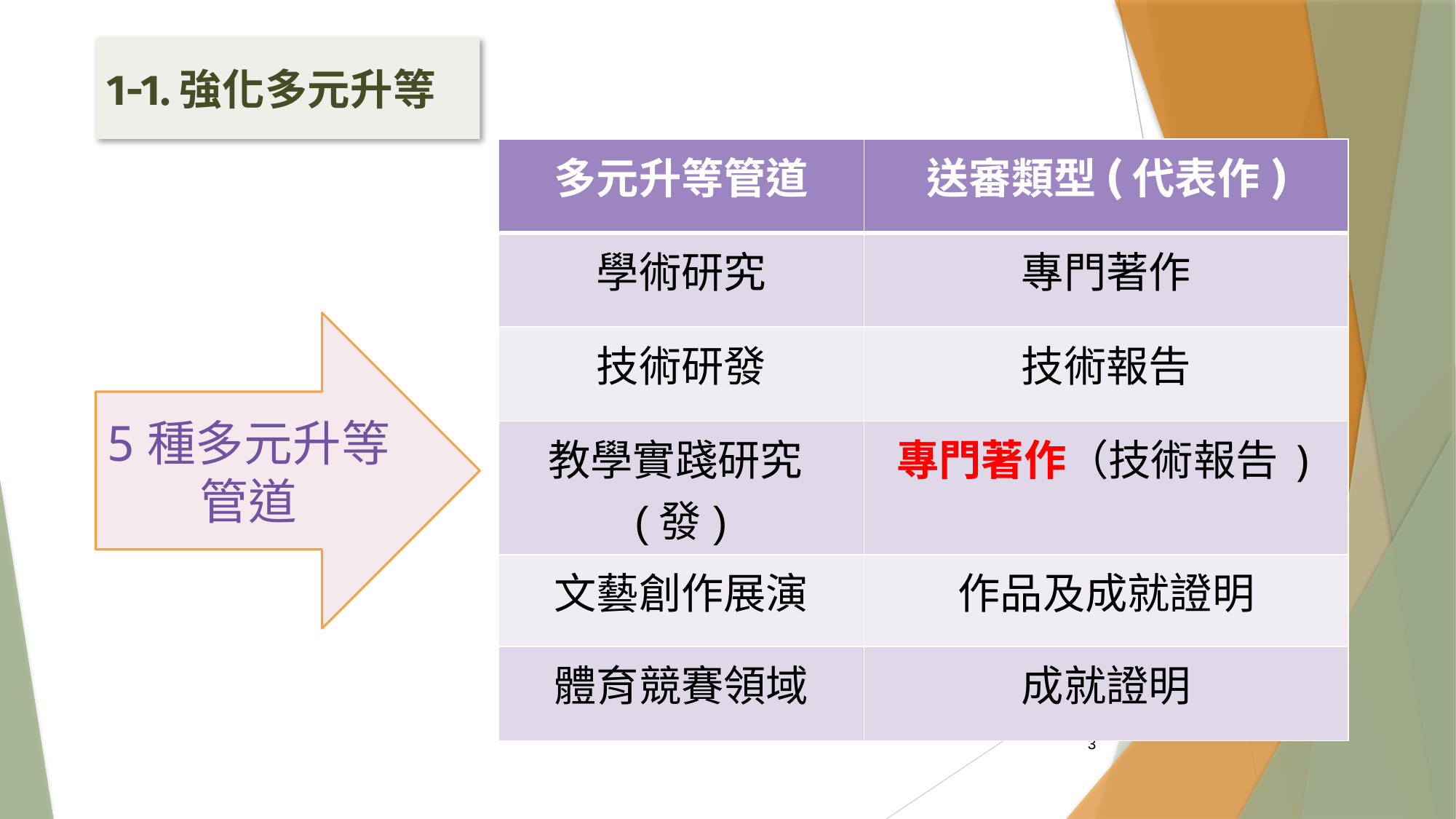

1-1.強化多元升等
| 多元升等管道 | 送審類型(代表作) |
| --- | --- |
| 學術研究 | 專門著作 |
| 技術研發 | 技術報告 |
| 教學實踐研究(發) | 專門著作（技術報告) |
| 文藝創作展演 | 作品及成就證明 |
| 體育競賽領域 | 成就證明 |
5種多元升等管道
3